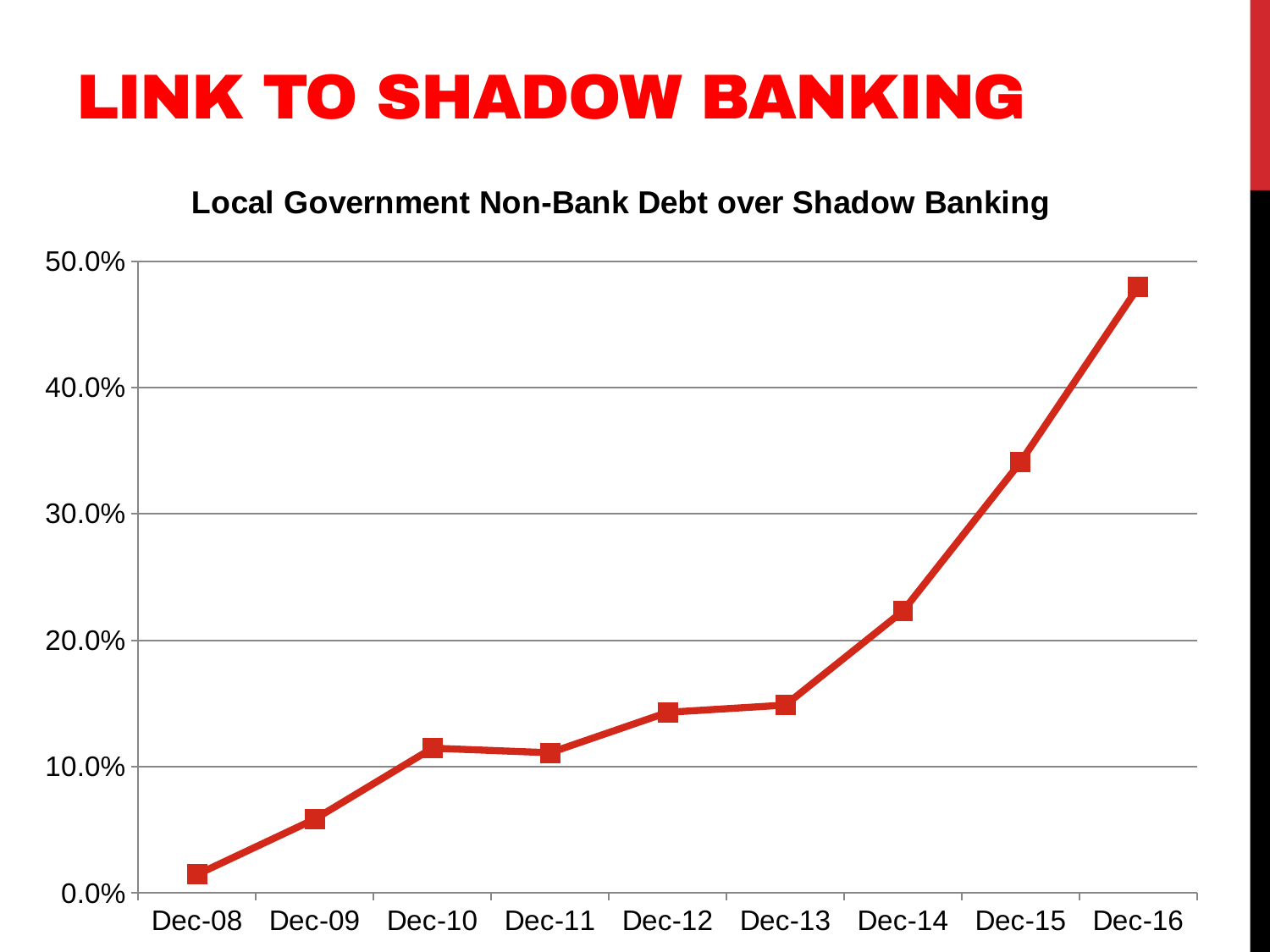

Link to Shadow banking

### Chart: Local Government Non-Bank Debt over Shadow Banking

| Category | 比例 |
|---|---|
| 39813 | 0.014629912896218922 |
| 40178 | 0.05847534728781754 |
| 40543 | 0.11459583148216917 |
| 40908 | 0.11095282474101893 |
| 41274 | 0.1429424951654735 |
| 41639 | 0.14864957787065297 |
| 42004 | 0.22310156838509043 |
| 42369 | 0.34110767068766573 |
| 42735 | 0.4793853338999047 |